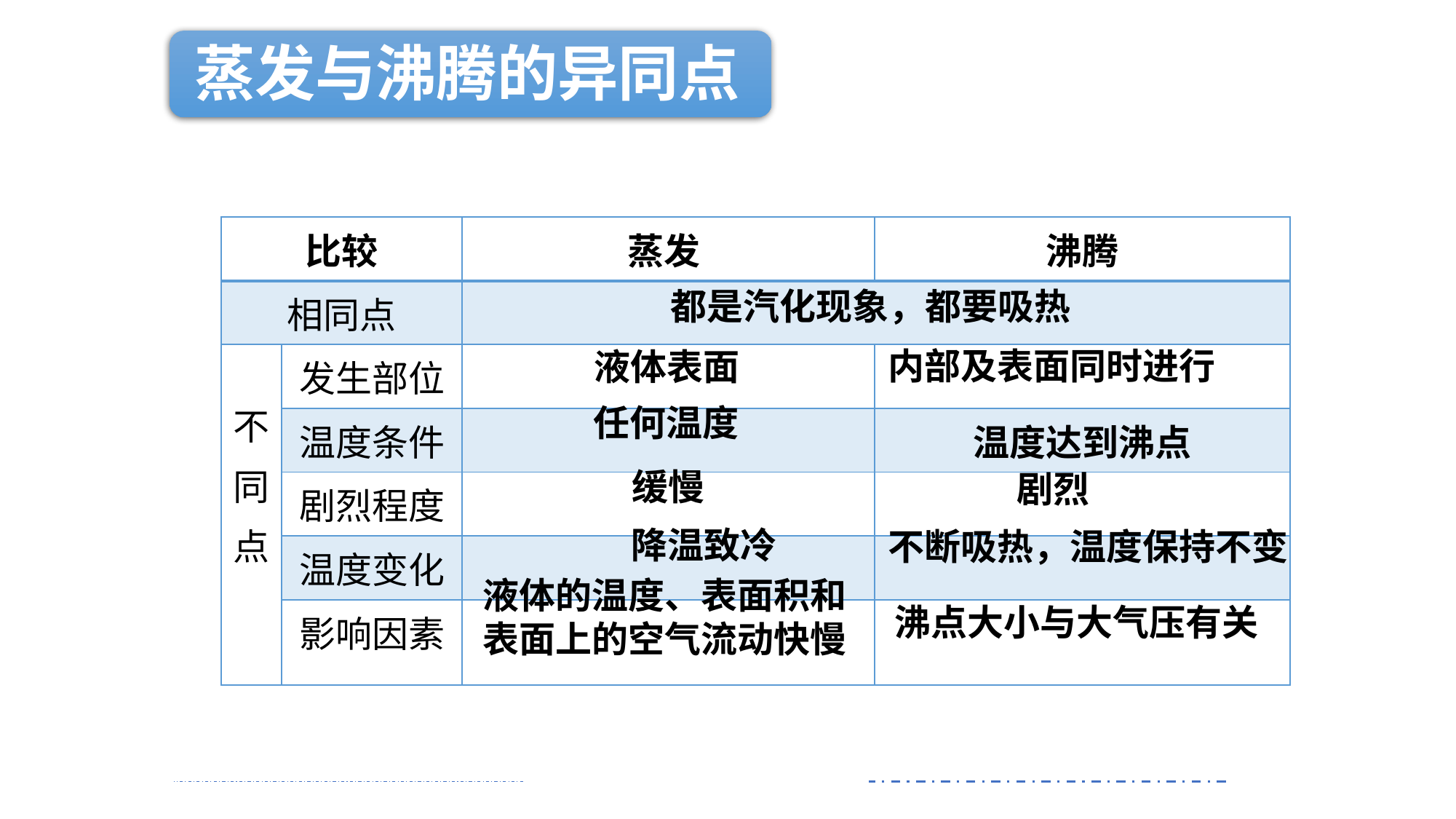

蒸发与沸腾的异同点

| 比较 |  | 蒸发 | 沸腾 |
| --- | --- | --- | --- |
| 相同点 |  |  |  |
| 不 同 点 | 发生部位 |  |  |
|  | 温度条件 |  | 温度达到沸点 |
|  | 剧烈程度 |  |  |
|  | 温度变化 |  |  |
|  | 影响因素 |  |  |
都是汽化现象，都要吸热
内部及表面同时进行
液体表面
任何温度

缓慢
剧烈
降温致冷
不断吸热，温度保持不变
液体的温度、表面积和
表面上的空气流动快慢
沸点大小与大气压有关